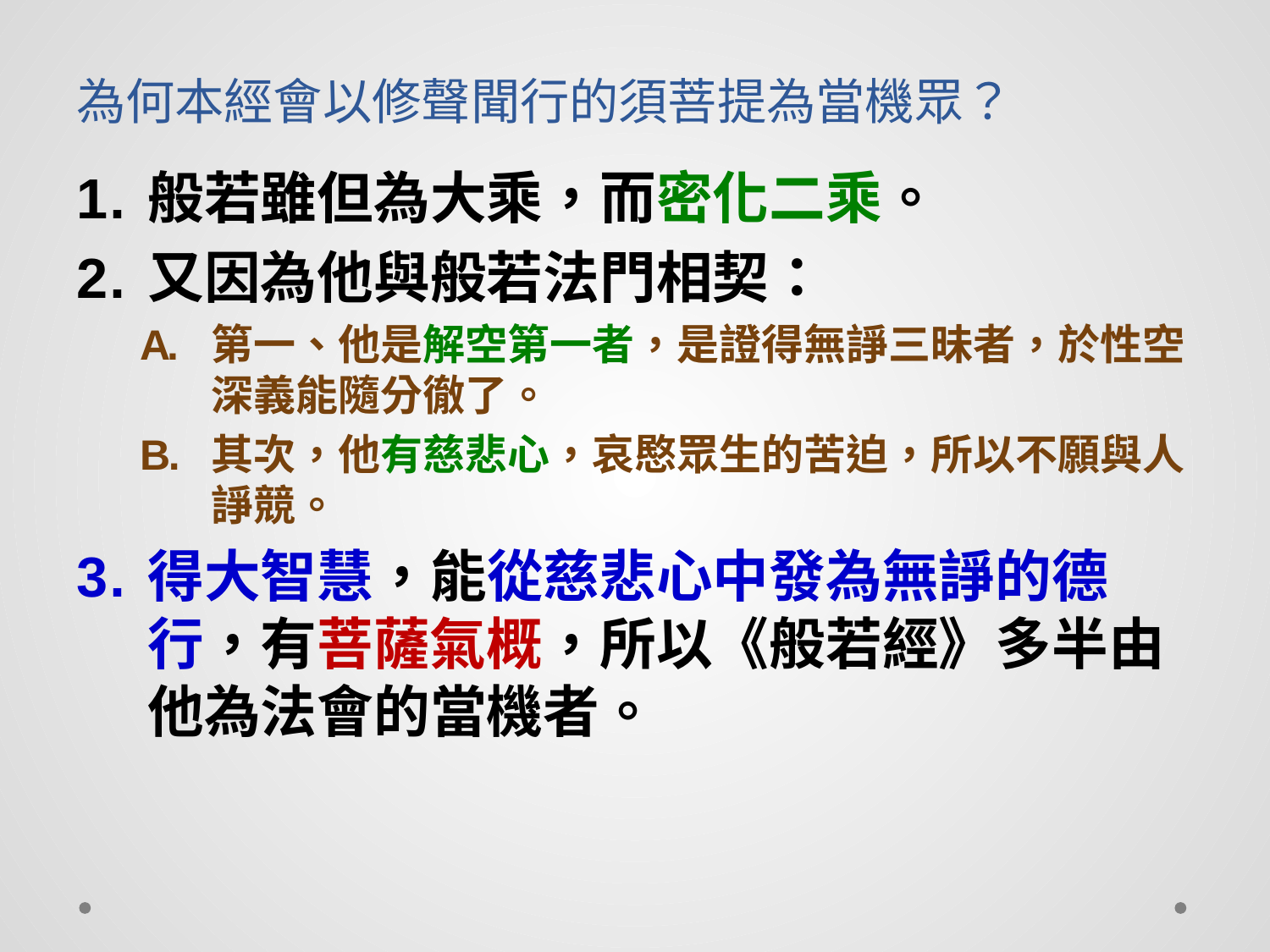

# 為何本經會以修聲聞行的須菩提為當機眾？
般若雖但為大乘，而密化二乘。
又因為他與般若法門相契：
第一、他是解空第一者，是證得無諍三昧者，於性空深義能隨分徹了。
其次，他有慈悲心，哀愍眾生的苦迫，所以不願與人諍競。
得大智慧，能從慈悲心中發為無諍的德行，有菩薩氣概，所以《般若經》多半由他為法會的當機者。